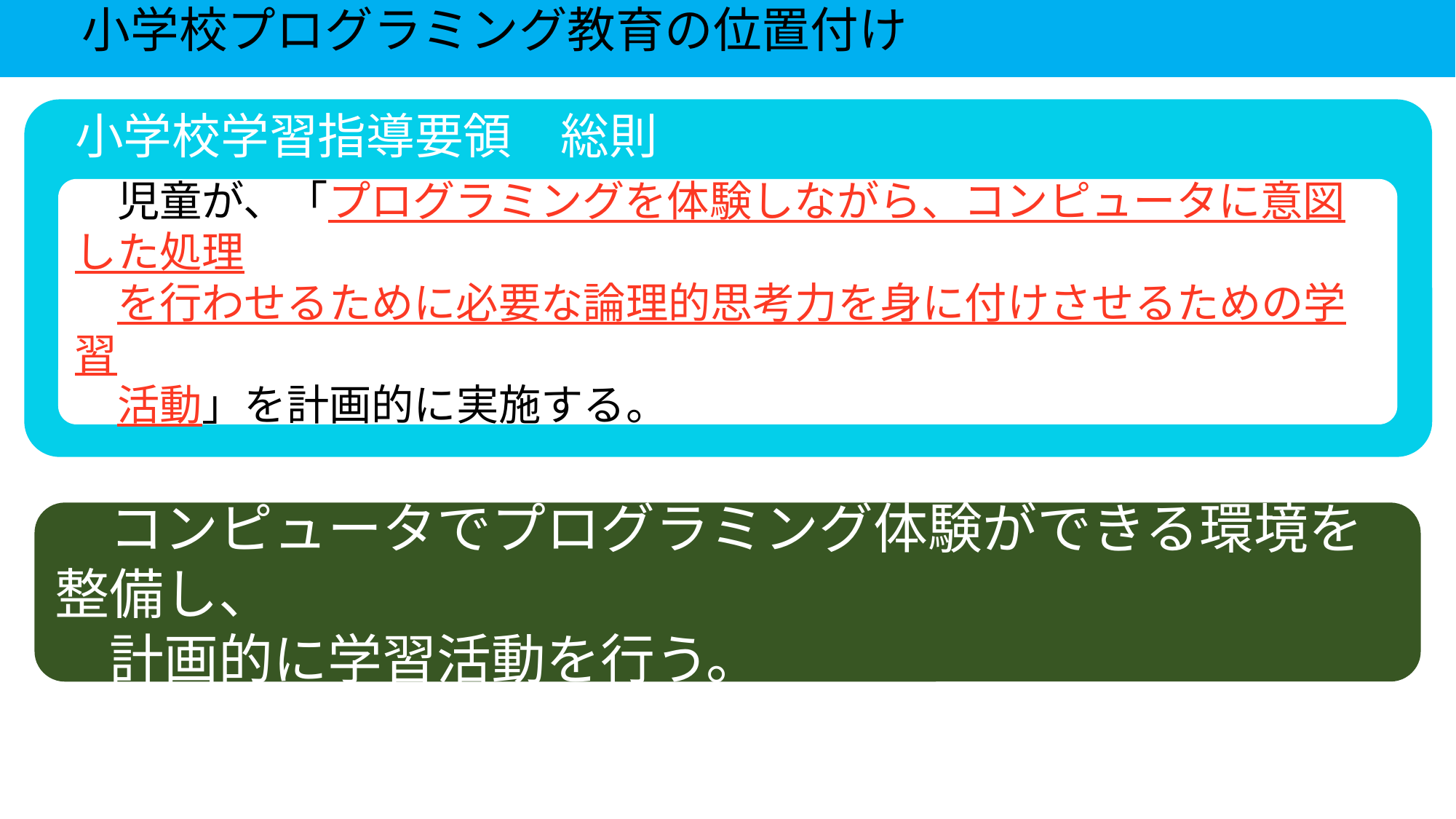

小学校プログラミング教育の位置付け
  小学校学習指導要領　総則

　児童が、「プログラミングを体験しながら、コンピュータに意図した処理
　を行わせるために必要な論理的思考力を身に付けさせるための学習
　活動」を計画的に実施する。
　コンピュータでプログラミング体験ができる環境を整備し、
　計画的に学習活動を行う。